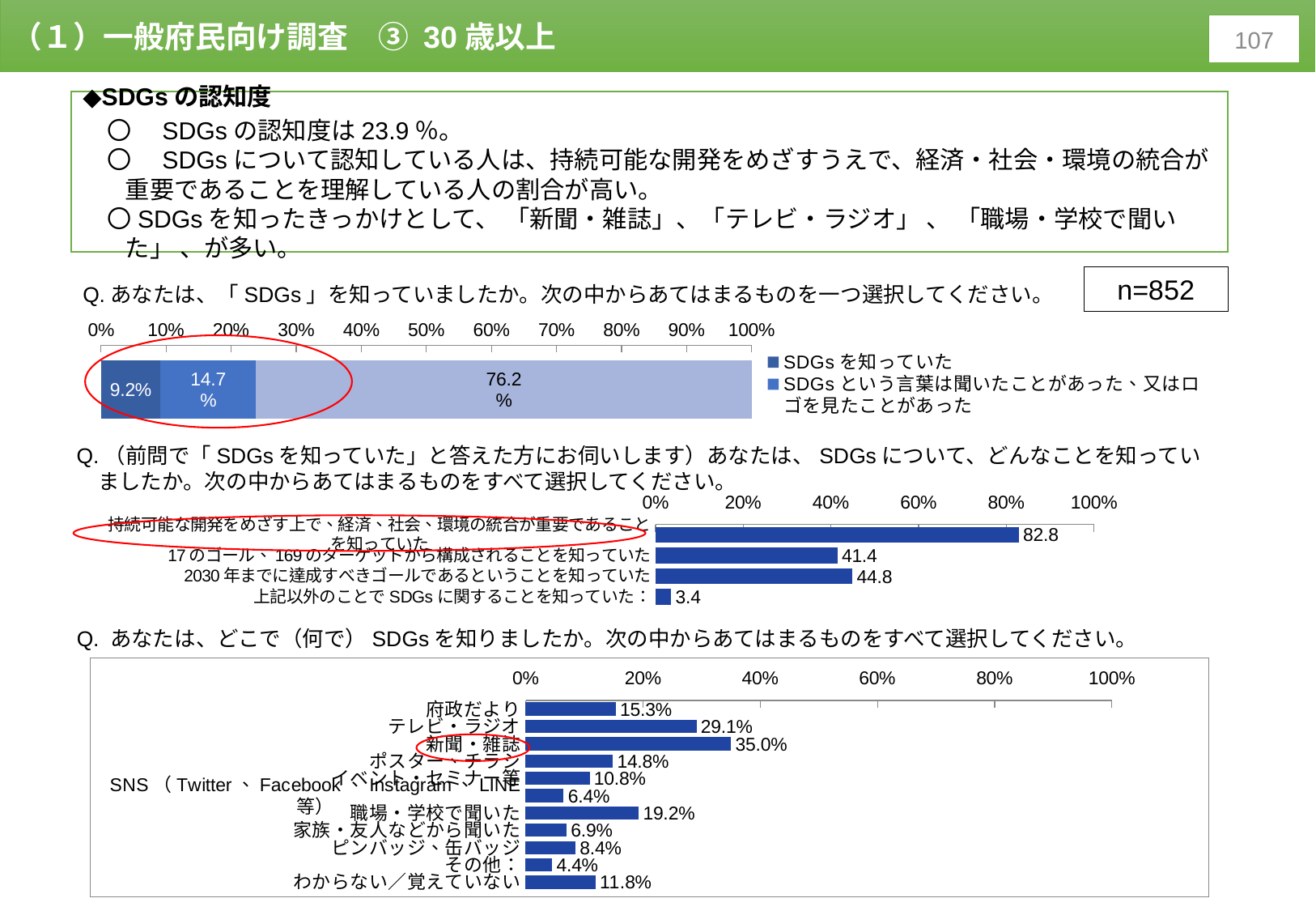

（１）一般府民向け調査　③ 30歳以上
107
◆SDGsの認知度
　〇　SDGsの認知度は23.9％。
　〇　SDGsについて認知している人は、持続可能な開発をめざすうえで、経済・社会・環境の統合が重要であることを理解している人の割合が高い。
　〇SDGsを知ったきっかけとして、 「新聞・雑誌」、「テレビ・ラジオ」 、 「職場・学校で聞いた」 、が多い。
n=852
Q.あなたは、「SDGs」を知っていましたか。次の中からあてはまるものを一つ選択してください。

### Chart

| Category | SDGsを知っていた | SDGsという言葉は聞いたことがあった、又はロゴを見たことがあった | SDGsを知らなかった（今回の調査で初めて知った） |
|---|---|---|---|
Q.（前問で「SDGsを知っていた」と答えた方にお伺いします）あなたは、SDGsについて、どんなことを知っていましたか。次の中からあてはまるものをすべて選択してください。

### Chart

| Category |  |
|---|---|
| 持続可能な開発をめざす上で、経済、社会、環境の統合が重要であることを知っていた | 82.758620689655 |
| 17のゴール、169のターゲットから構成されることを知っていた | 41.379310344828 |
| 2030年までに達成すべきゴールであるということを知っていた | 44.827586206897 |
| 上記以外のことでSDGsに関することを知っていた： | 3.448275862069 |
Q. あなたは、どこで（何で）SDGsを知りましたか。次の中からあてはまるものをすべて選択してください。

### Chart

| Category |  |
|---|---|
| 府政だより | 0.15270935960591134 |
| テレビ・ラジオ | 0.29064039408866993 |
| 新聞・雑誌 | 0.3497536945812808 |
| ポスター、チラシ | 0.1477832512315271 |
| イベント・セミナー等 | 0.10837438423645321 |
| SNS（Twitter、Facebook、Instagram、LINE 等） | 0.06403940886699508 |
| 職場・学校で聞いた | 0.1921182266009852 |
| 家族・友人などから聞いた | 0.06896551724137931 |
| ピンバッジ、缶バッジ | 0.08374384236453201 |
| その他： | 0.04433497536945813 |
| わからない／覚えていない | 0.11822660098522167 |